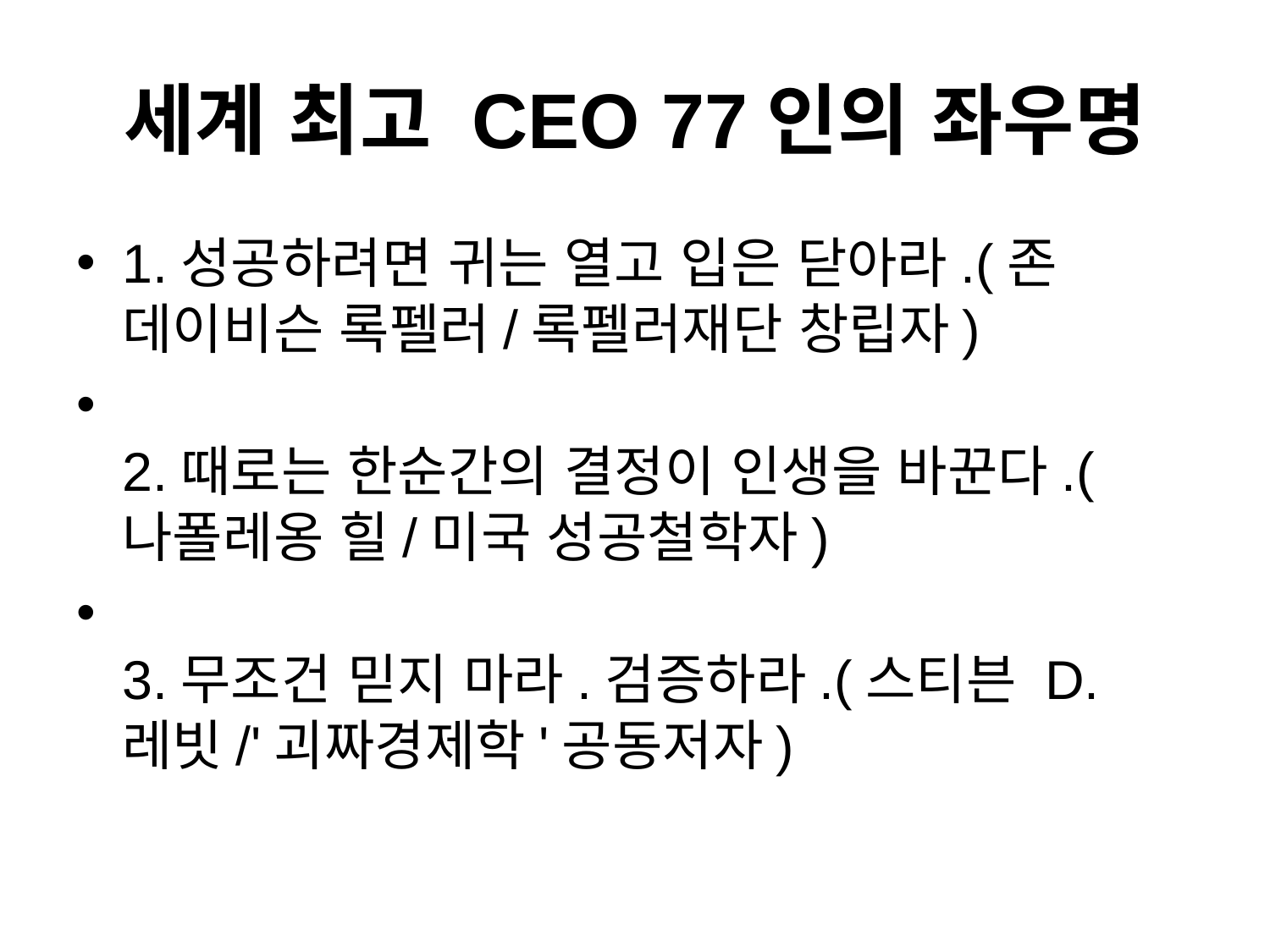

# 세계 최고 CEO 77인의 좌우명
1.성공하려면 귀는 열고 입은 닫아라.(존 데이비슨 록펠러/록펠러재단 창립자)
2.때로는 한순간의 결정이 인생을 바꾼다.(나폴레옹 힐/미국 성공철학자)
3.무조건 믿지 마라.검증하라.(스티븐 D. 레빗/'괴짜경제학'공동저자)